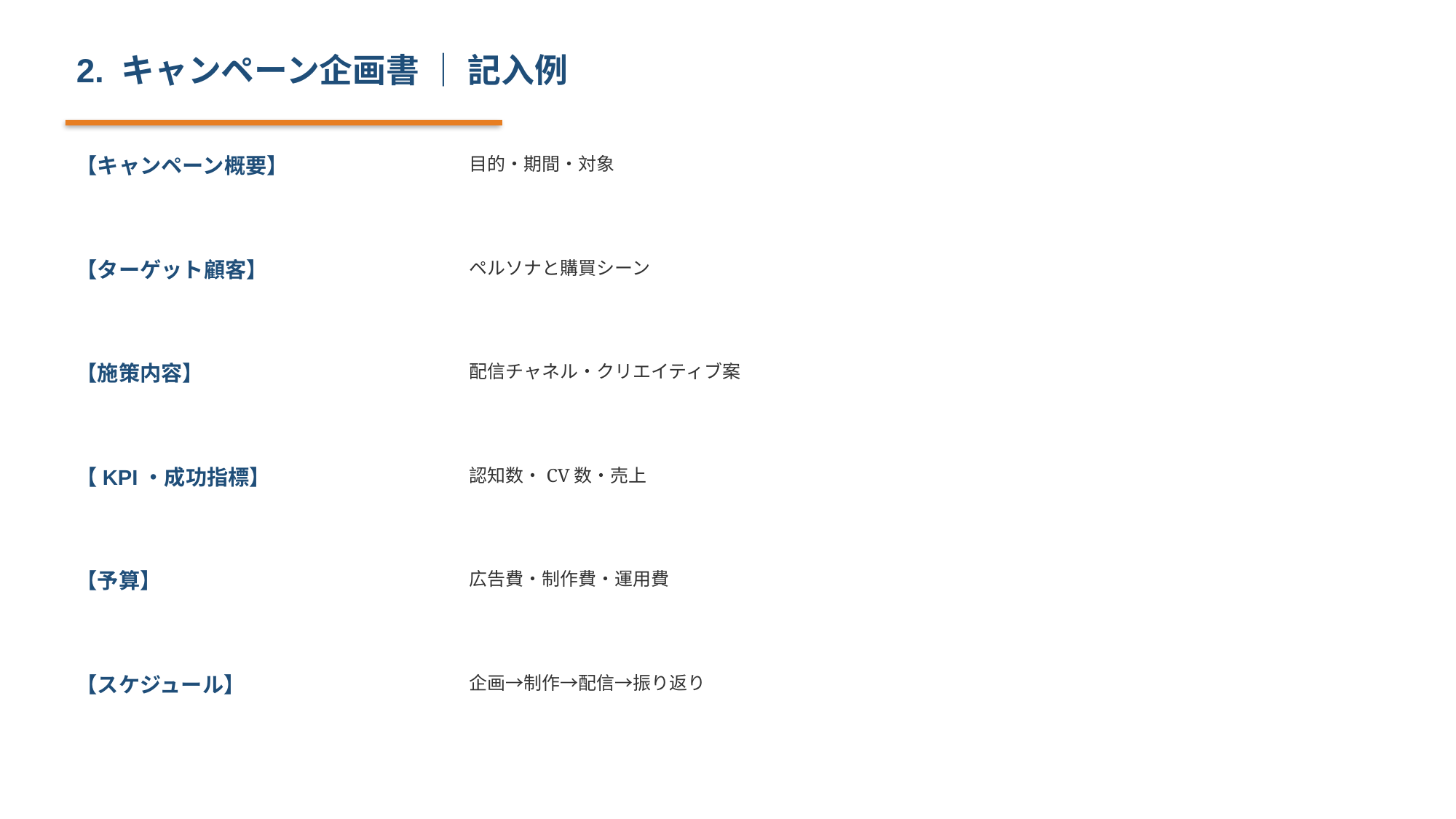

2. キャンペーン企画書 ｜ 記入例

【キャンペーン概要】
目的・期間・対象
【ターゲット顧客】
ペルソナと購買シーン
【施策内容】
配信チャネル・クリエイティブ案
【KPI・成功指標】
認知数・CV数・売上
【予算】
広告費・制作費・運用費
【スケジュール】
企画→制作→配信→振り返り